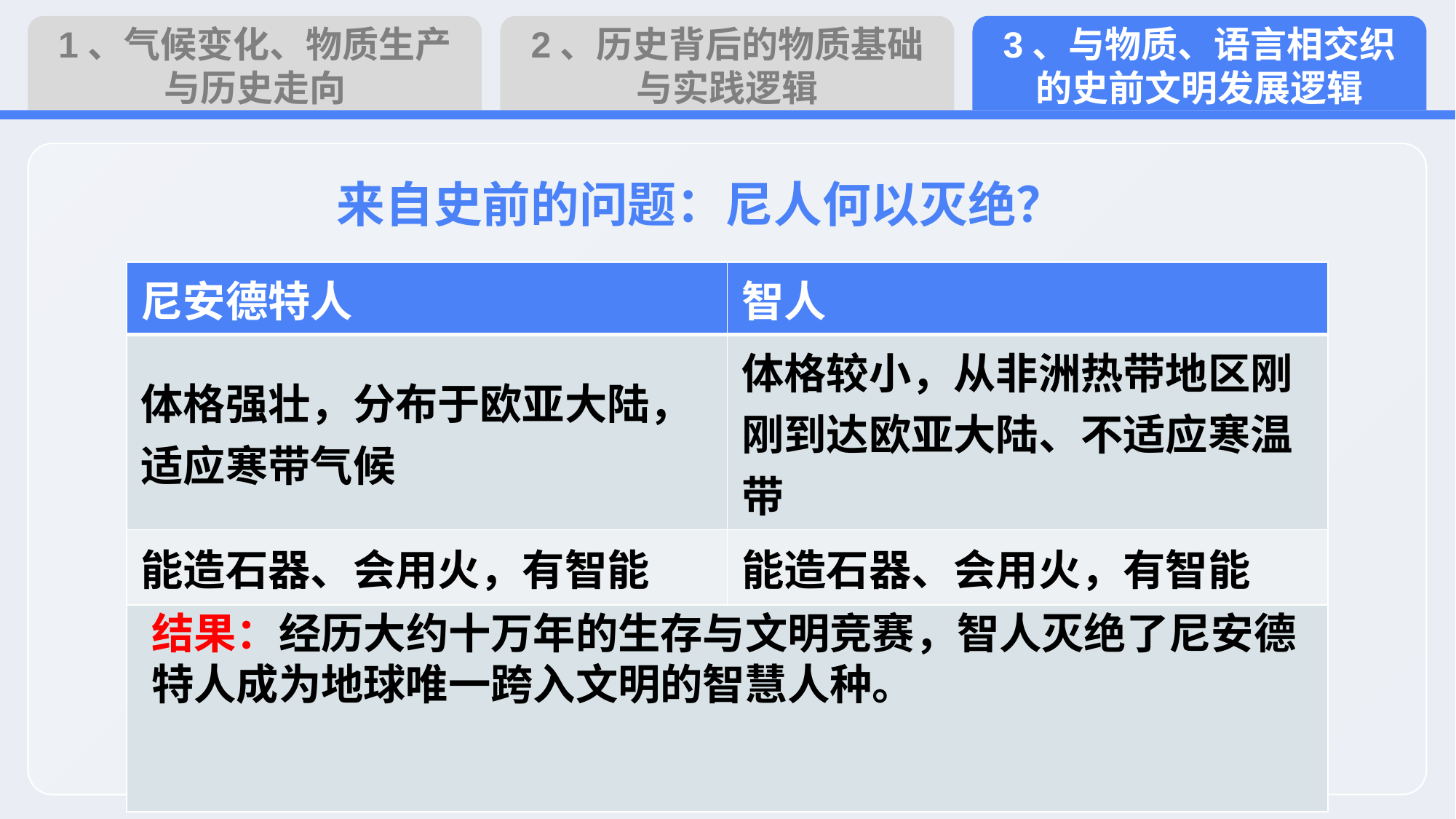

1、气候变化、物质生产与历史走向
2、历史背后的物质基础与实践逻辑
3、与物质、语言相交织的史前文明发展逻辑

来自史前的问题：尼人何以灭绝？
| 尼安德特人 | 智人 |
| --- | --- |
| 体格强壮，分布于欧亚大陆，适应寒带气候 | 体格较小，从非洲热带地区刚刚到达欧亚大陆、不适应寒温带 |
| 能造石器、会用火，有智能 | 能造石器、会用火，有智能 |
|  |  |
结果：经历大约十万年的生存与文明竞赛，智人灭绝了尼安德特人成为地球唯一跨入文明的智慧人种。